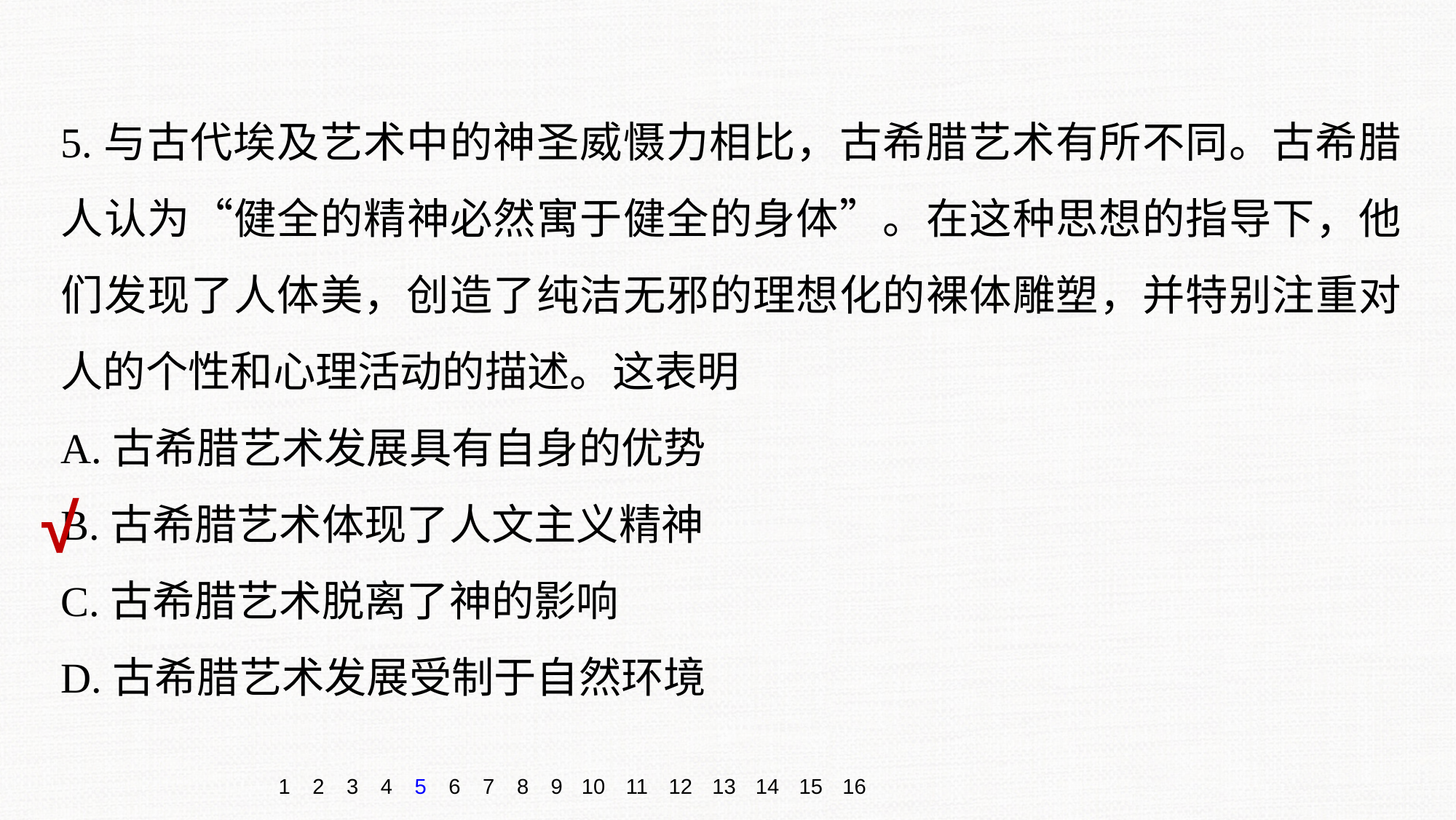

5.与古代埃及艺术中的神圣威慑力相比，古希腊艺术有所不同。古希腊人认为“健全的精神必然寓于健全的身体”。在这种思想的指导下，他们发现了人体美，创造了纯洁无邪的理想化的裸体雕塑，并特别注重对人的个性和心理活动的描述。这表明
A.古希腊艺术发展具有自身的优势
B.古希腊艺术体现了人文主义精神
C.古希腊艺术脱离了神的影响
D.古希腊艺术发展受制于自然环境
√
1
2
3
4
5
6
7
8
9
10
11
12
13
14
15
16